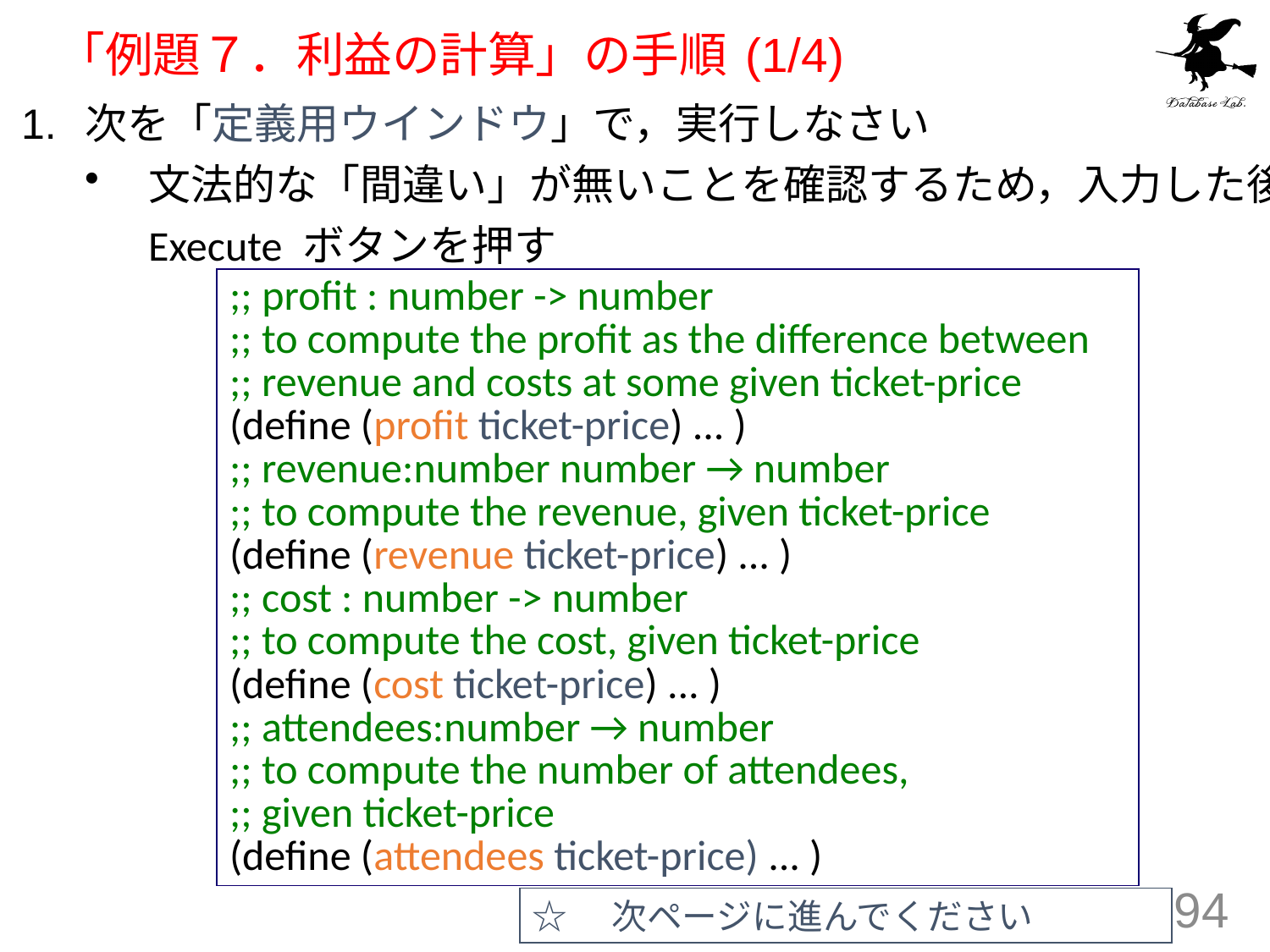

# 「例題７．利益の計算」の手順 (1/4)
次を「定義用ウインドウ」で，実行しなさい
文法的な「間違い」が無いことを確認するため，入力した後に，
	Execute ボタンを押す
;; profit : number -> number
;; to compute the profit as the difference between
;; revenue and costs at some given ticket-price
(define (profit ticket-price) ... )
;; revenue:number number → number
;; to compute the revenue, given ticket-price
(define (revenue ticket-price) ... )
;; cost : number -> number
;; to compute the cost, given ticket-price
(define (cost ticket-price) ... )
;; attendees:number → number
;; to compute the number of attendees,
;; given ticket-price
(define (attendees ticket-price) ... )
94
☆　次ページに進んでください